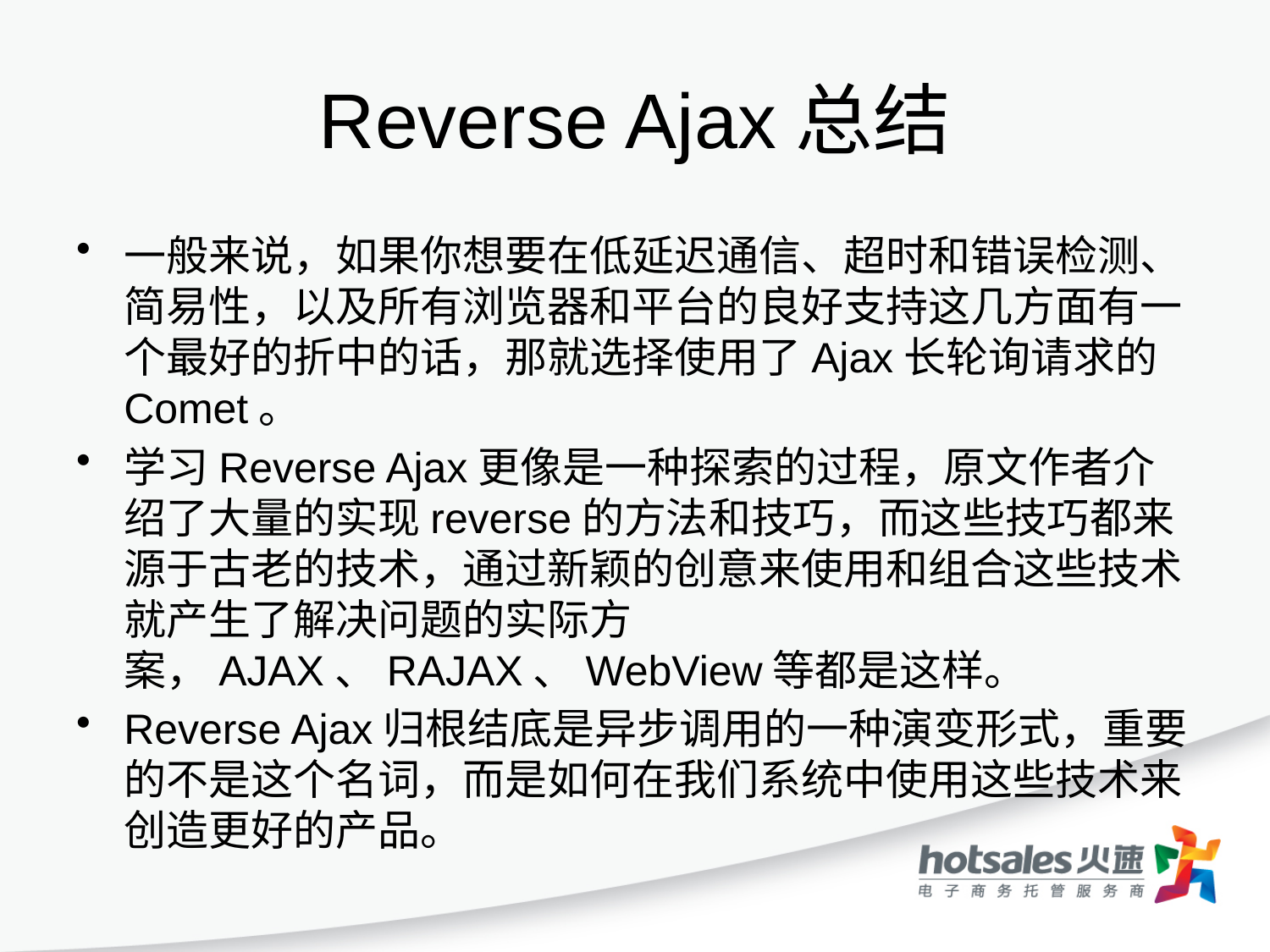

# Reverse Ajax总结
一般来说，如果你想要在低延迟通信、超时和错误检测、简易性，以及所有浏览器和平台的良好支持这几方面有一个最好的折中的话，那就选择使用了Ajax长轮询请求的Comet。
学习Reverse Ajax更像是一种探索的过程，原文作者介绍了大量的实现reverse的方法和技巧，而这些技巧都来源于古老的技术，通过新颖的创意来使用和组合这些技术就产生了解决问题的实际方案，AJAX、RAJAX、WebView等都是这样。
Reverse Ajax归根结底是异步调用的一种演变形式，重要的不是这个名词，而是如何在我们系统中使用这些技术来创造更好的产品。